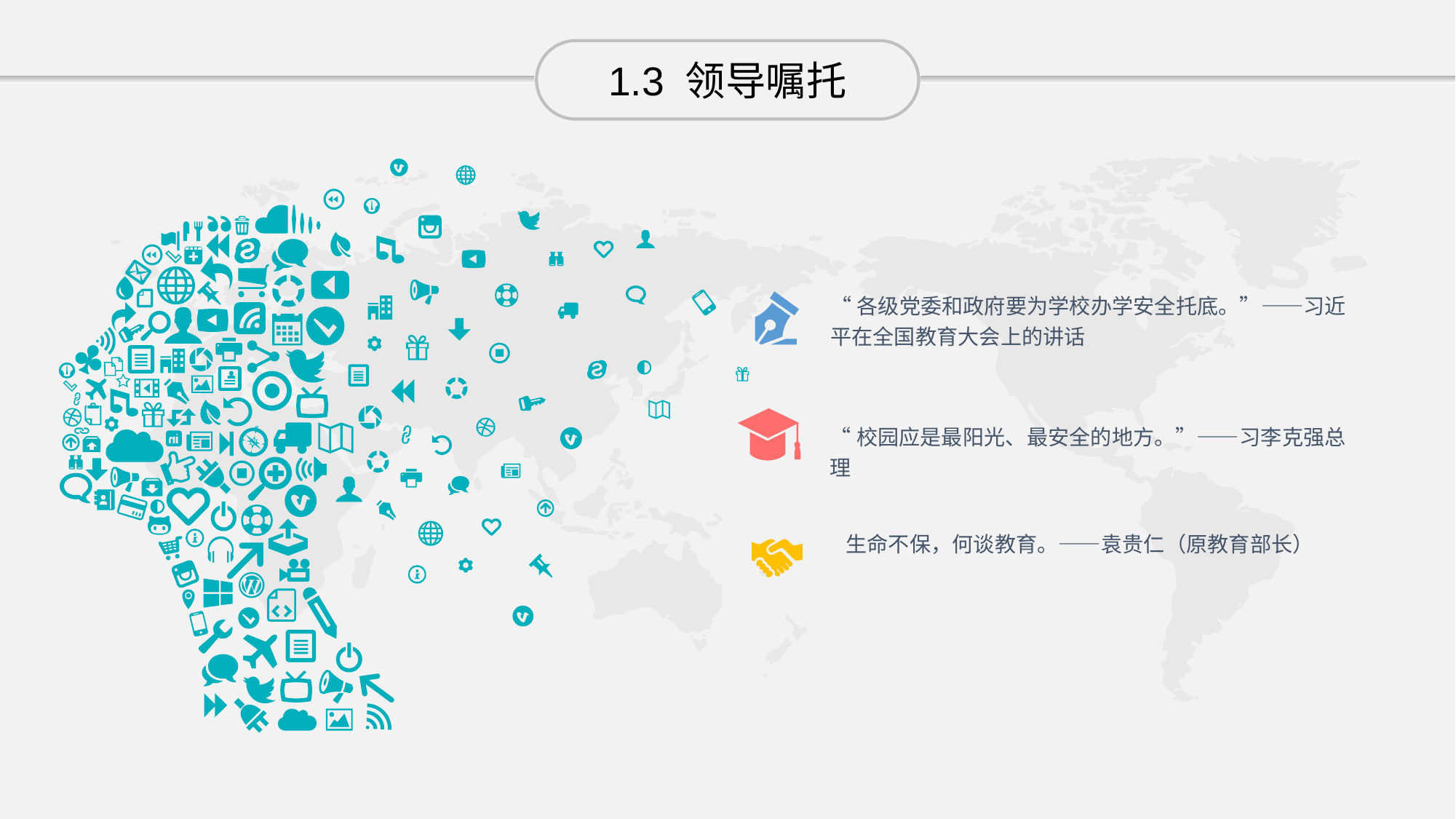

1.3 领导嘱托

“各级党委和政府要为学校办学安全托底。”——习近平在全国教育大会上的讲话

“校园应是最阳光、最安全的地方。”——习李克强总理
生命不保，何谈教育。——袁贵仁（原教育部长）